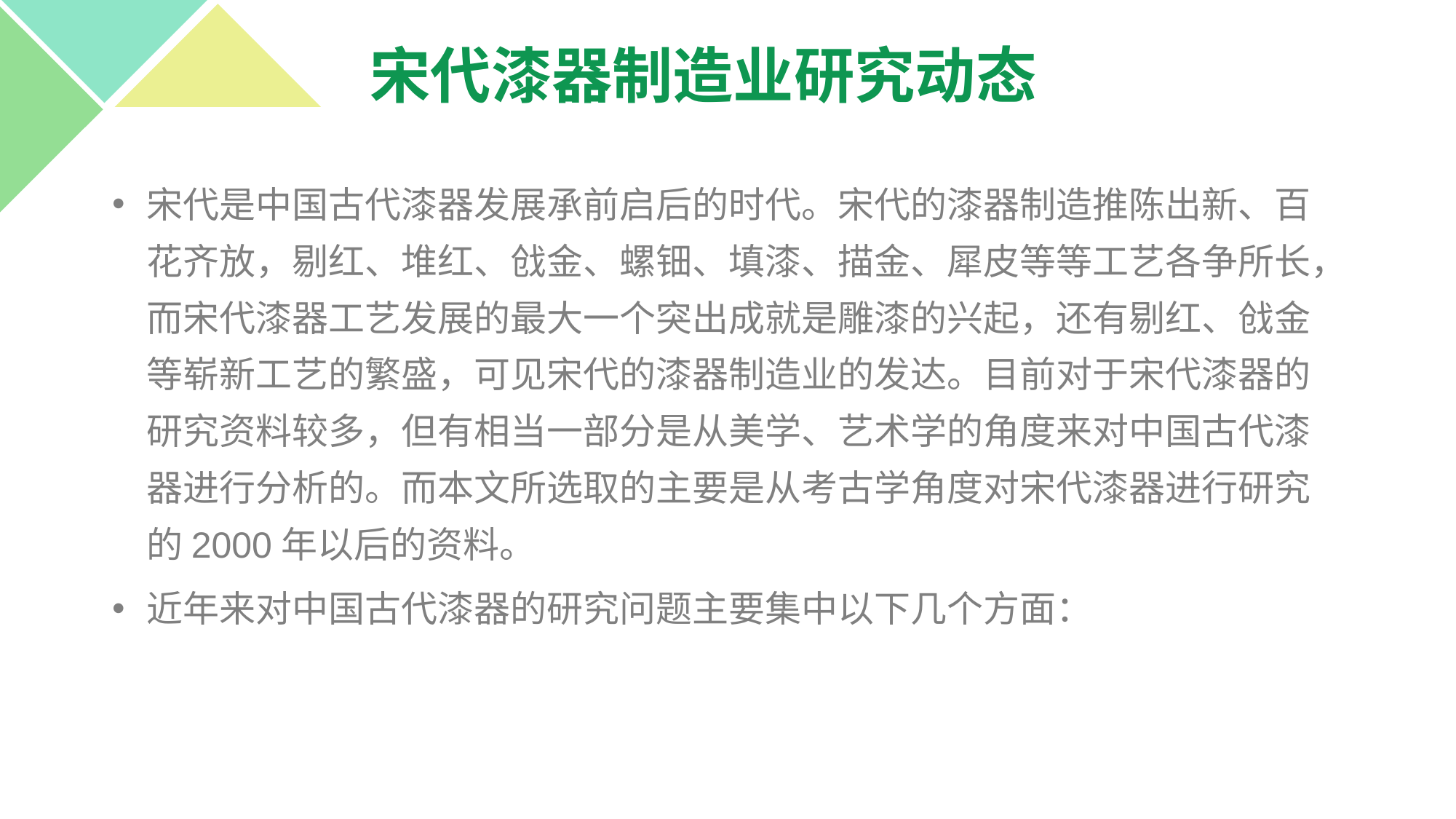

# 宋代漆器制造业研究动态
宋代是中国古代漆器发展承前启后的时代。宋代的漆器制造推陈出新、百花齐放，剔红、堆红、戗金、螺钿、填漆、描金、犀皮等等工艺各争所长，而宋代漆器工艺发展的最大一个突出成就是雕漆的兴起，还有剔红、戗金等崭新工艺的繁盛，可见宋代的漆器制造业的发达。目前对于宋代漆器的研究资料较多，但有相当一部分是从美学、艺术学的角度来对中国古代漆器进行分析的。而本文所选取的主要是从考古学角度对宋代漆器进行研究的2000年以后的资料。
近年来对中国古代漆器的研究问题主要集中以下几个方面：